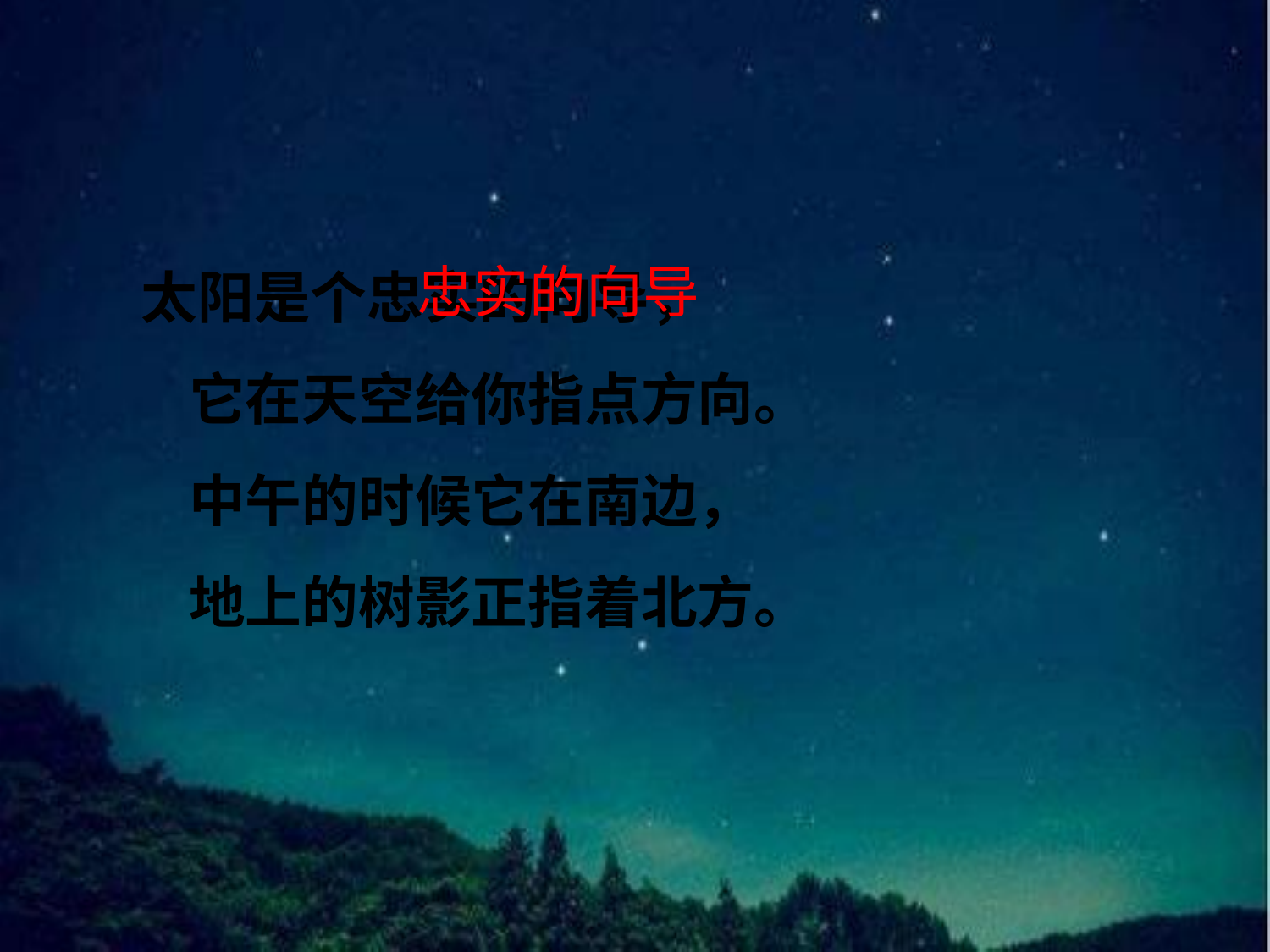

#
    太阳是个忠实的向导，
　　它在天空给你指点方向。
　　中午的时候它在南边，
　　地上的树影正指着北方。

忠实的向导